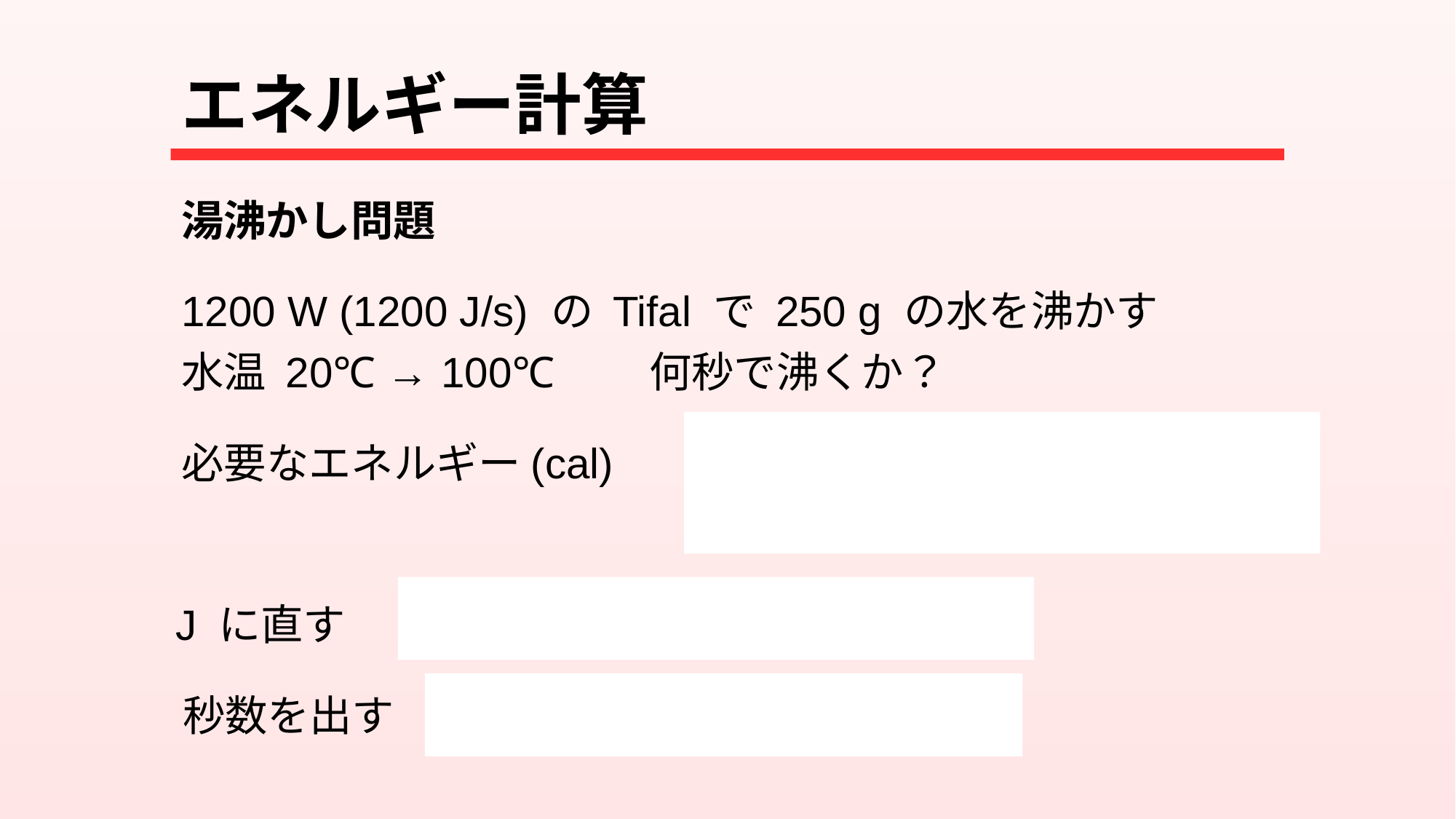

# エネルギー計算
湯沸かし問題
1200 W (1200 J/s) の Tifal で 250 g の水を沸かす
水温 20℃ → 100℃　　何秒で沸くか？

必要なエネルギー(cal)
1 cal/g℃ × 80℃ × 250 g =
20000 cal = 20 kcal

20 kcal × 4.2 J/cal = 84 kJ
J に直す
秒数を出す

84 kJ ÷ 1.2 kJ/s = 70 s